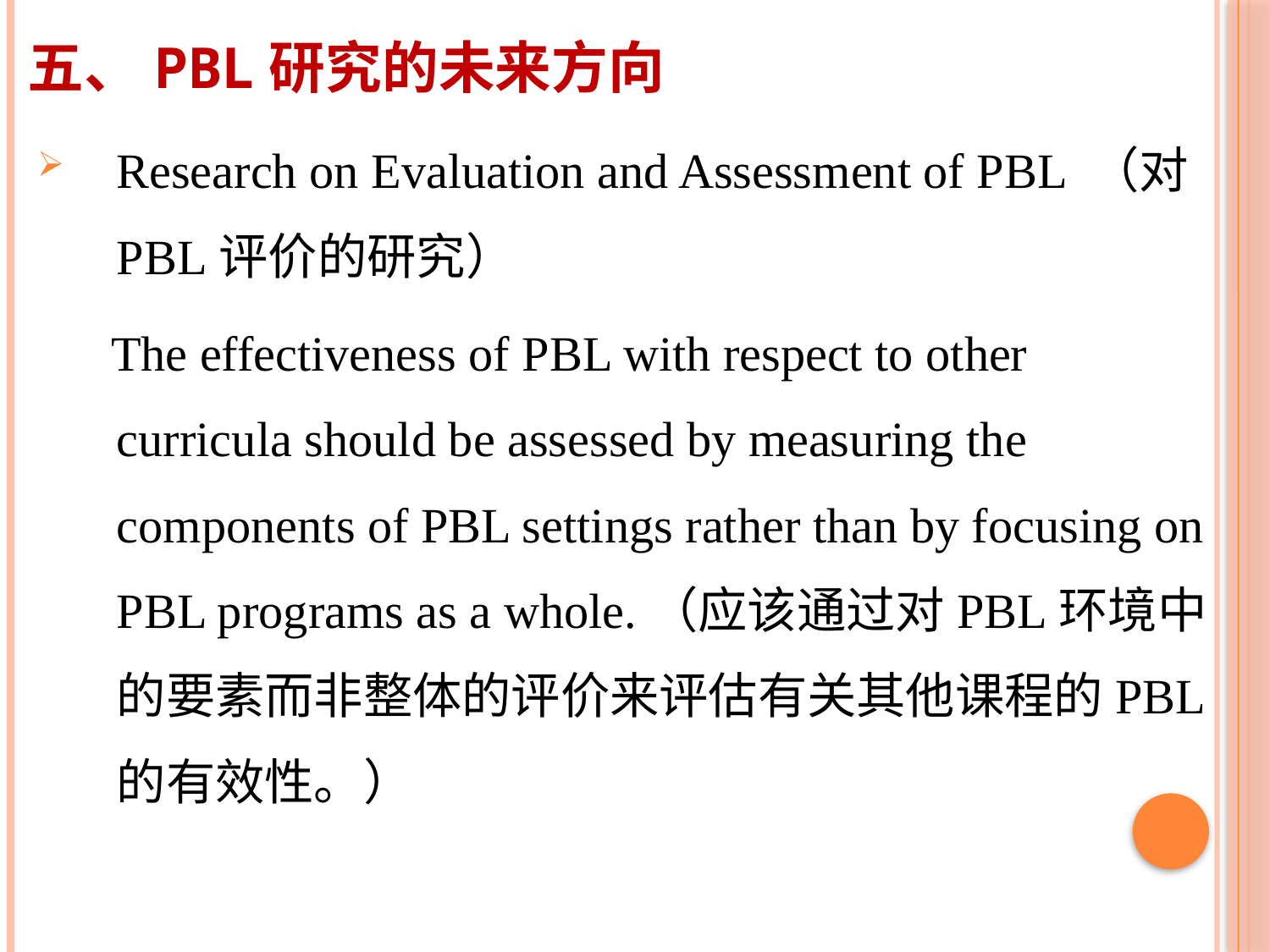

# 五、PBL研究的未来方向
Research on Evaluation and Assessment of PBL （对PBL评价的研究）
      The effectiveness of PBL with respect to other curricula should be assessed by measuring the components of PBL settings rather than by focusing on PBL programs as a whole.（应该通过对PBL环境中的要素而非整体的评价来评估有关其他课程的PBL的有效性。）